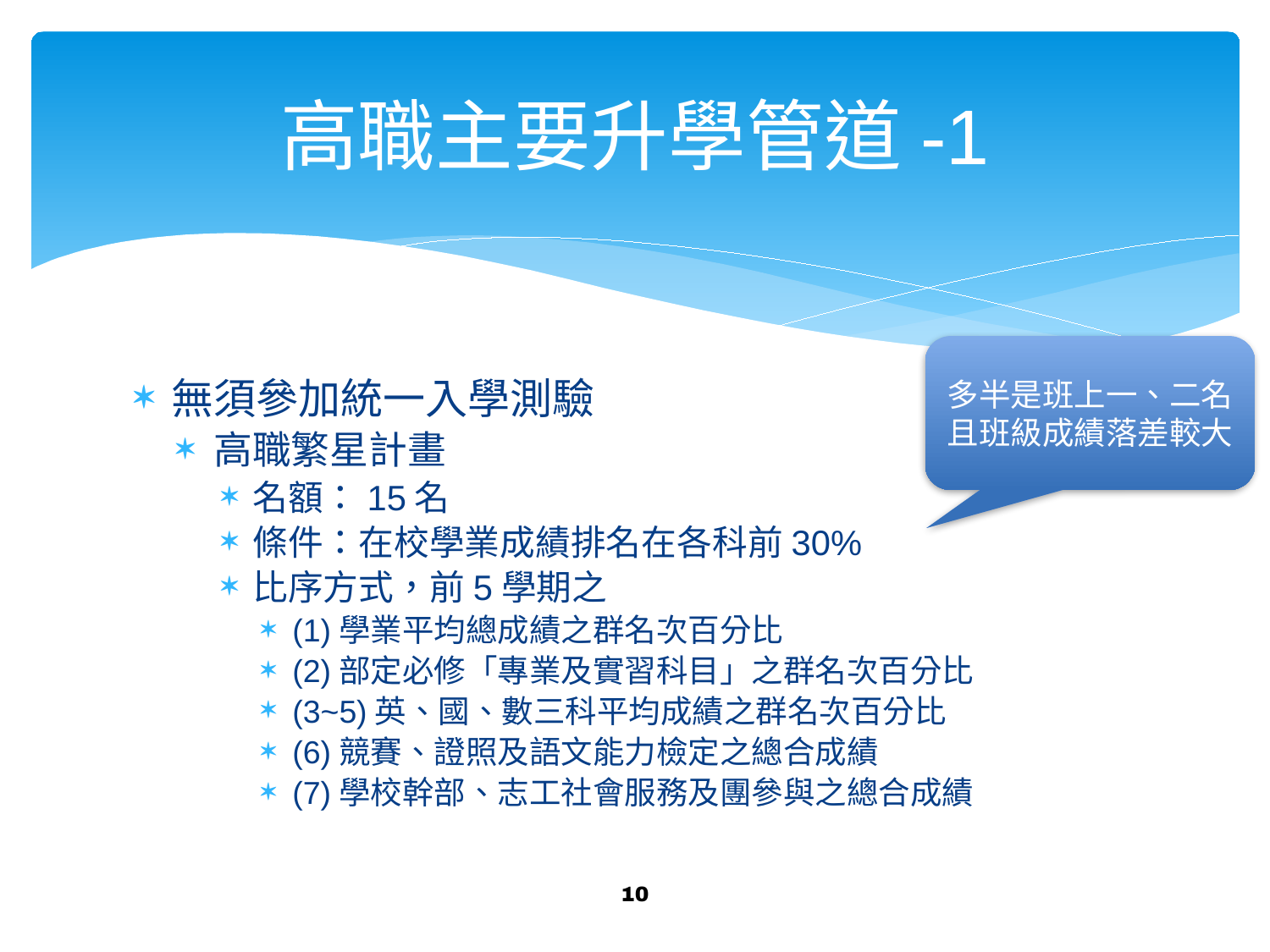

# 高職主要升學管道-1
多半是班上一、二名
且班級成績落差較大
無須參加統一入學測驗
高職繁星計畫
名額：15名
條件：在校學業成績排名在各科前30%
比序方式，前5學期之
(1)學業平均總成績之群名次百分比
(2)部定必修「專業及實習科目」之群名次百分比
(3~5)英、國、數三科平均成績之群名次百分比
(6)競賽、證照及語文能力檢定之總合成績
(7)學校幹部、志工社會服務及團參與之總合成績

10